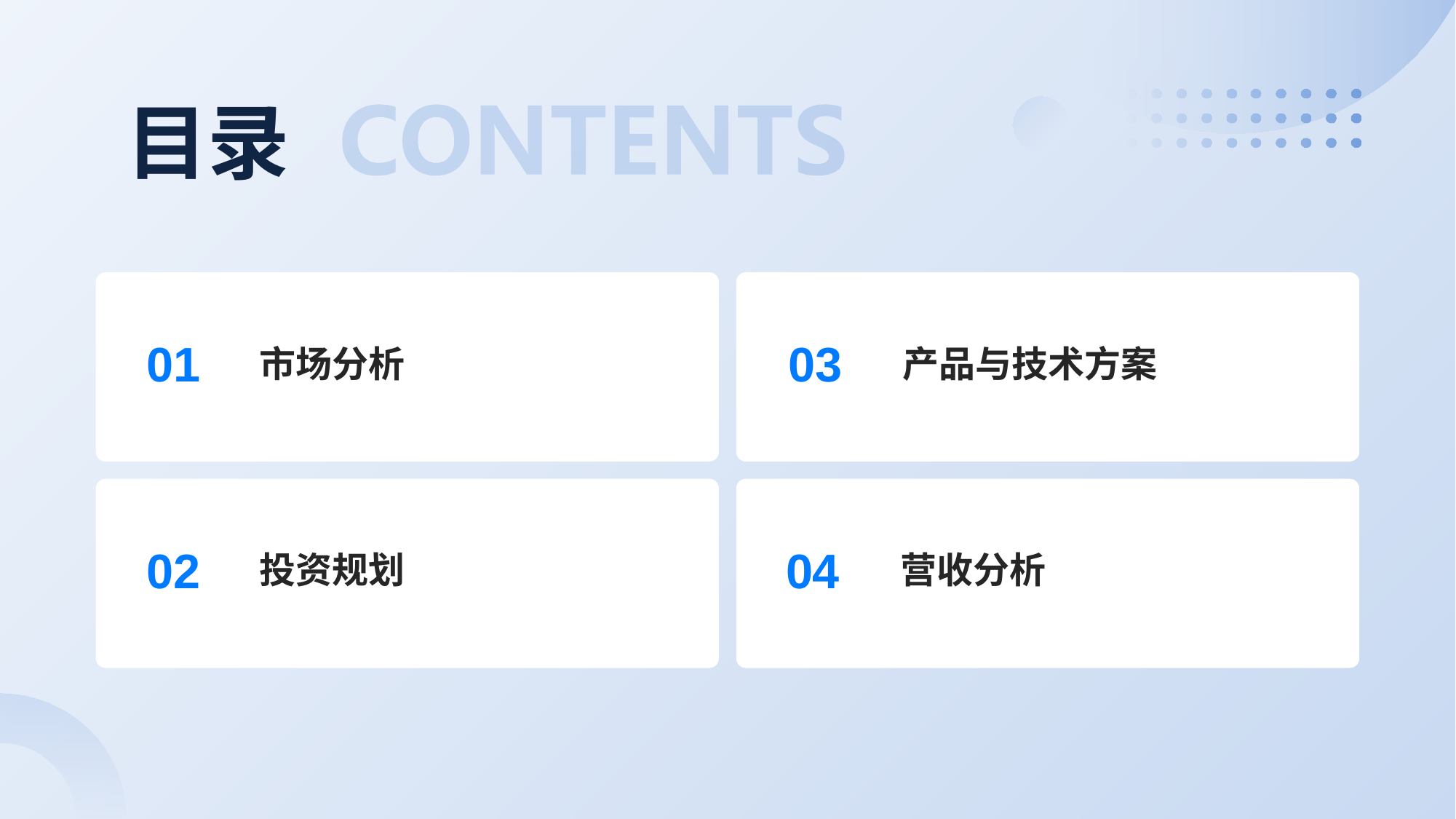

# 目录

01
03
市场分析
产品与技术方案

02
04
投资规划
营收分析